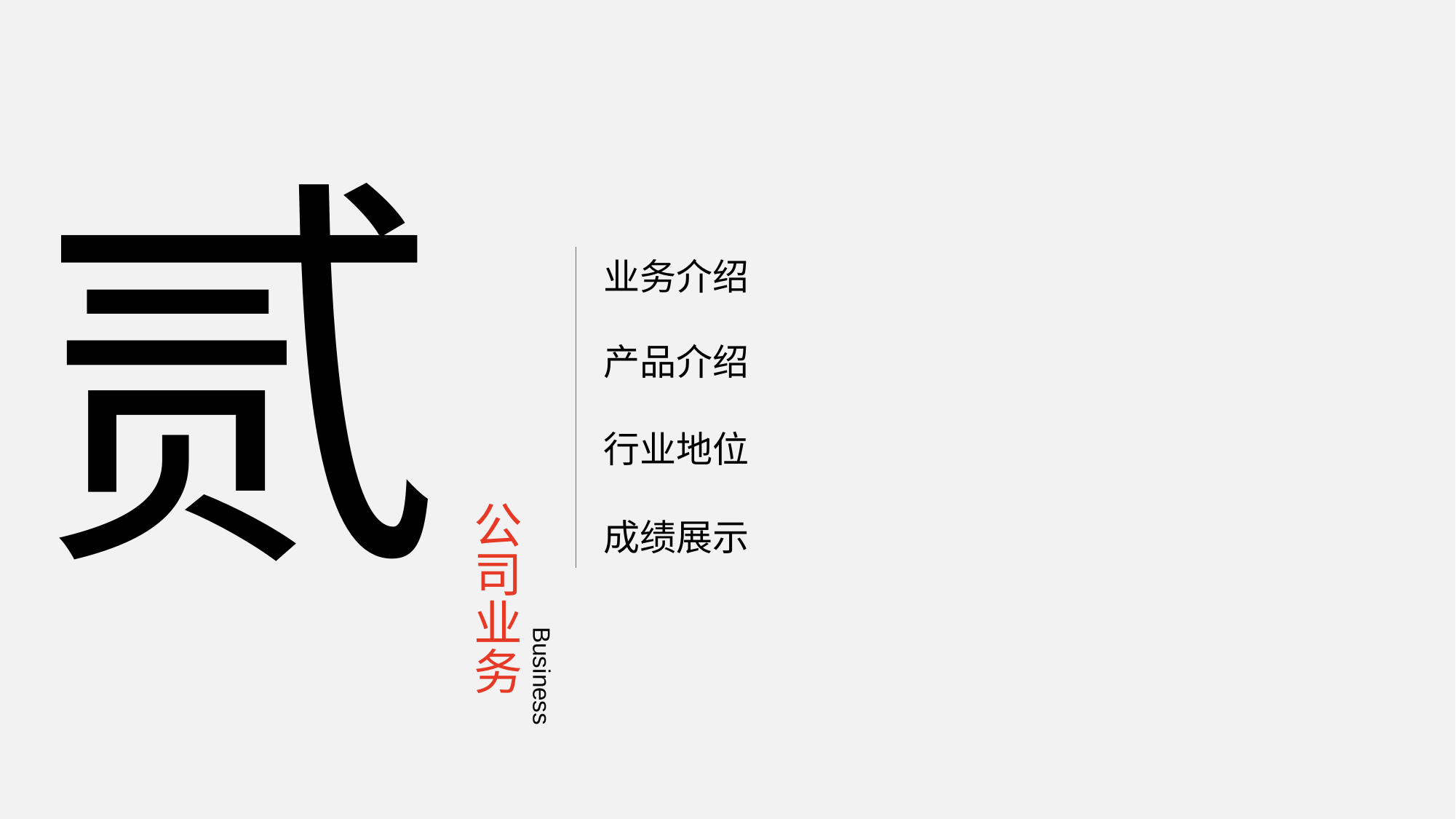

贰
业务介绍
产品介绍
公司业务
行业地位
成绩展示
Business